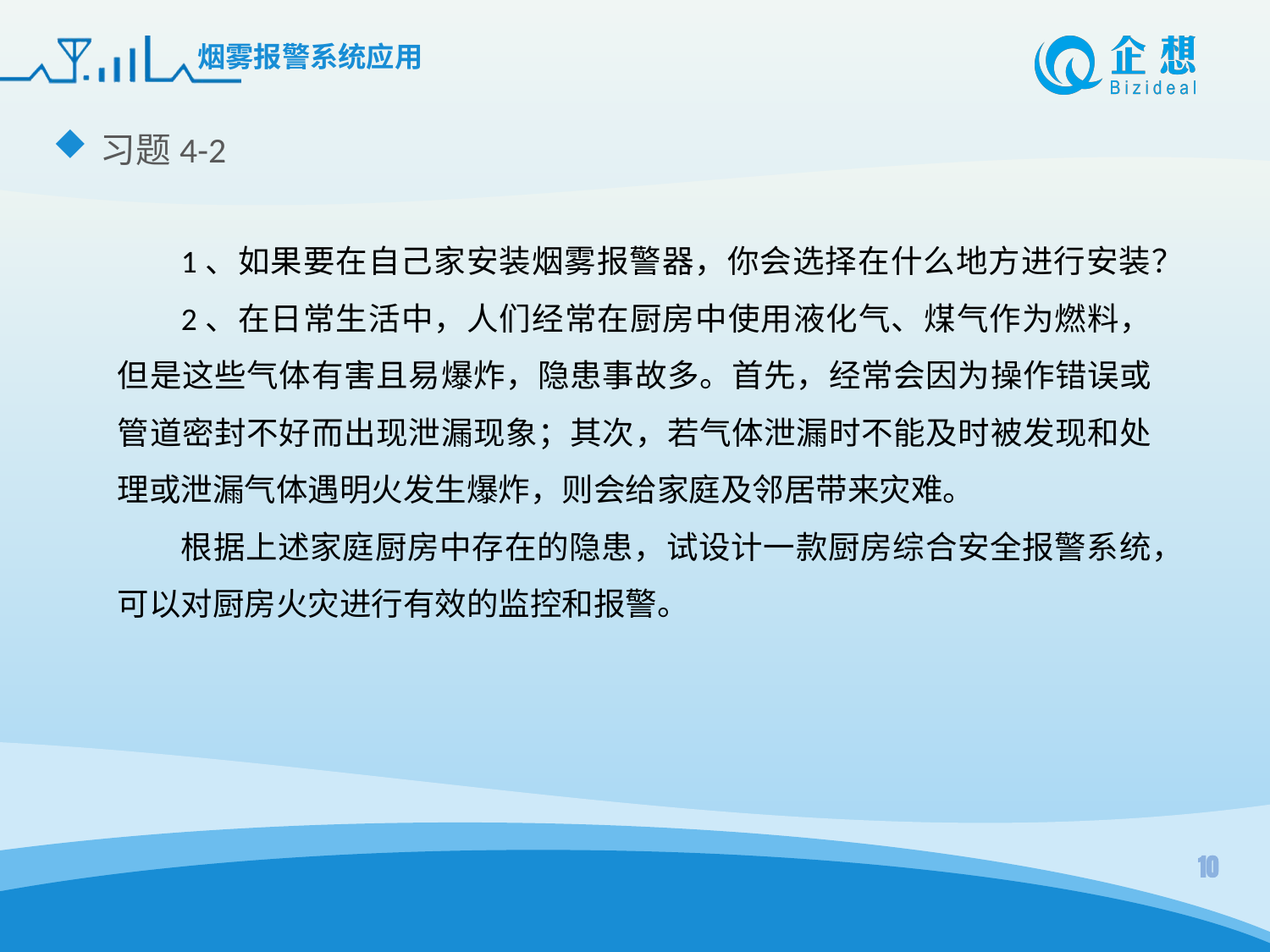

# 烟雾报警系统应用
习题4-2
1、如果要在自己家安装烟雾报警器，你会选择在什么地方进行安装？
2、在日常生活中，人们经常在厨房中使用液化气、煤气作为燃料，但是这些气体有害且易爆炸，隐患事故多。首先，经常会因为操作错误或管道密封不好而出现泄漏现象；其次，若气体泄漏时不能及时被发现和处理或泄漏气体遇明火发生爆炸，则会给家庭及邻居带来灾难。
根据上述家庭厨房中存在的隐患，试设计一款厨房综合安全报警系统，可以对厨房火灾进行有效的监控和报警。
10